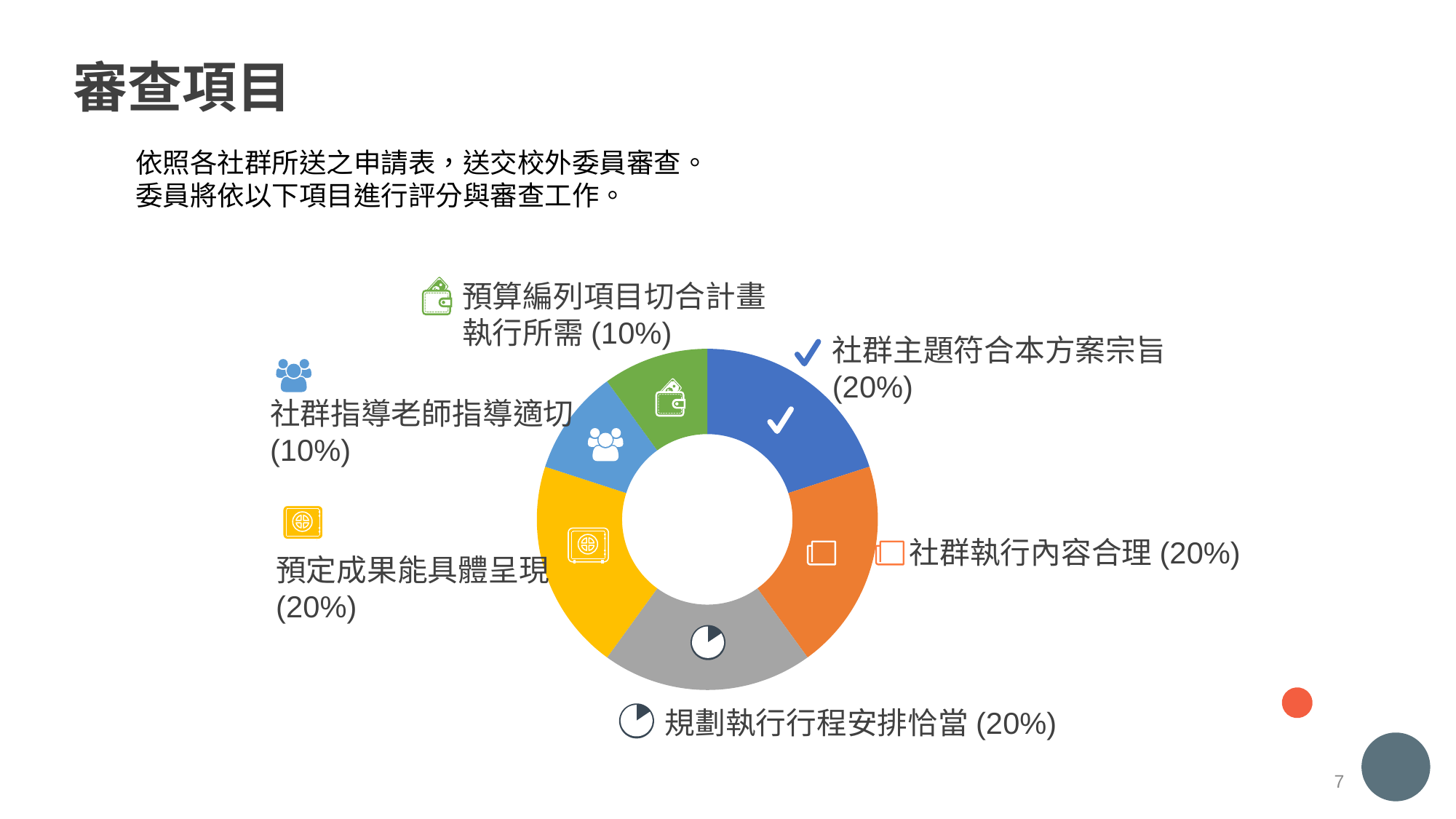

審查項目
依照各社群所送之申請表，送交校外委員審查。
委員將依以下項目進行評分與審查工作。
預算編列項目切合計畫執行所需(10%)

社群主題符合本方案宗旨(20%)

### Chart

| Category | 销售额 |
|---|---|
| 第一季度 | 0.2 |
| 第二季度 | 0.2 |
| 第三季度 | 0.2 |
| 第四季度 | 0.2 |

社群指導老師指導適切
(10%)

社群執行內容合理(20%)

預定成果能具體呈現
(20%)

規劃執行行程安排恰當(20%)

7